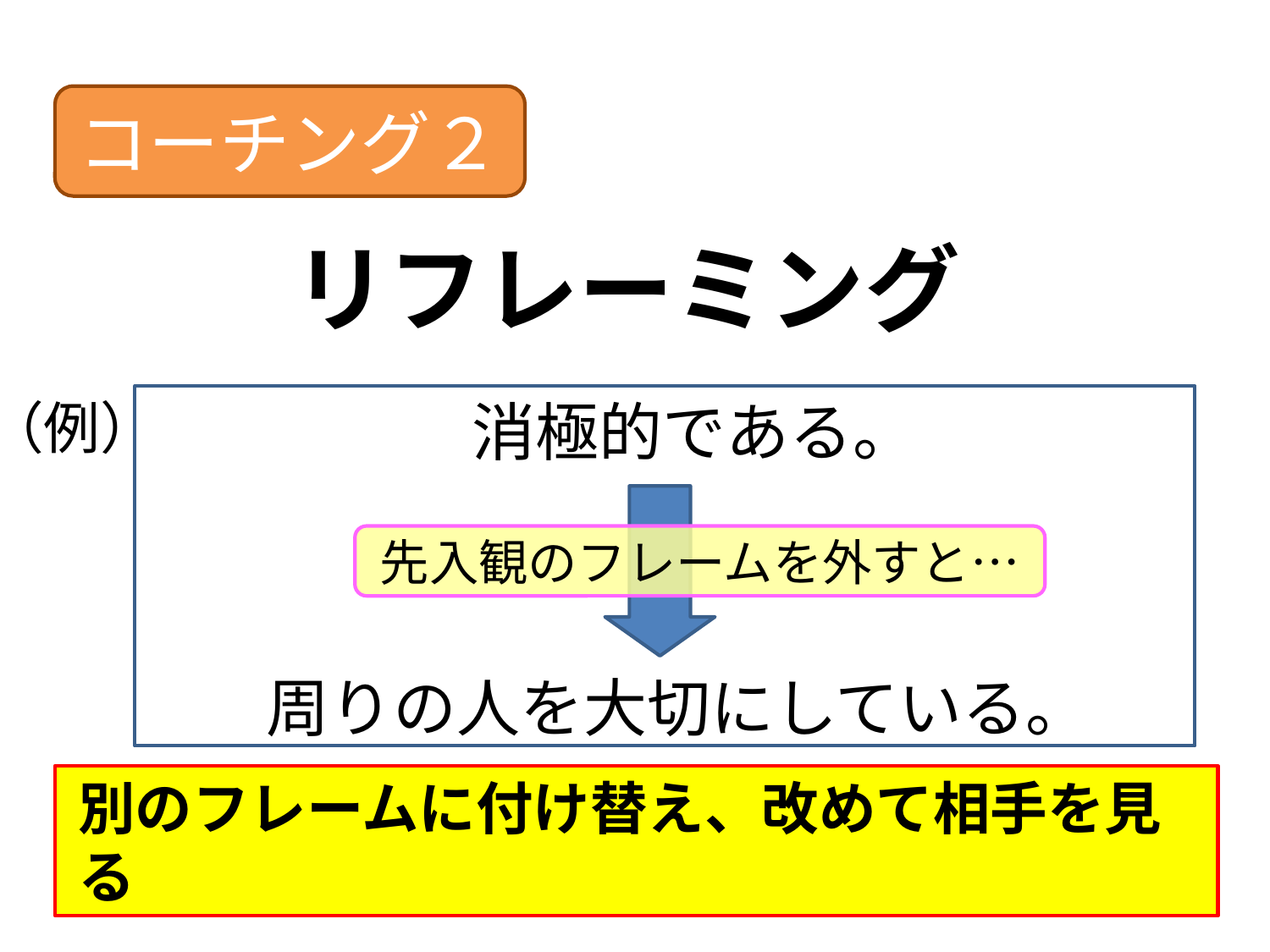

コーチング２
リフレーミング
（例）
　　　     　消極的である。

先入観のフレームを外すと…
周りの人を大切にしている。
別のフレームに付け替え、改めて相手を見る